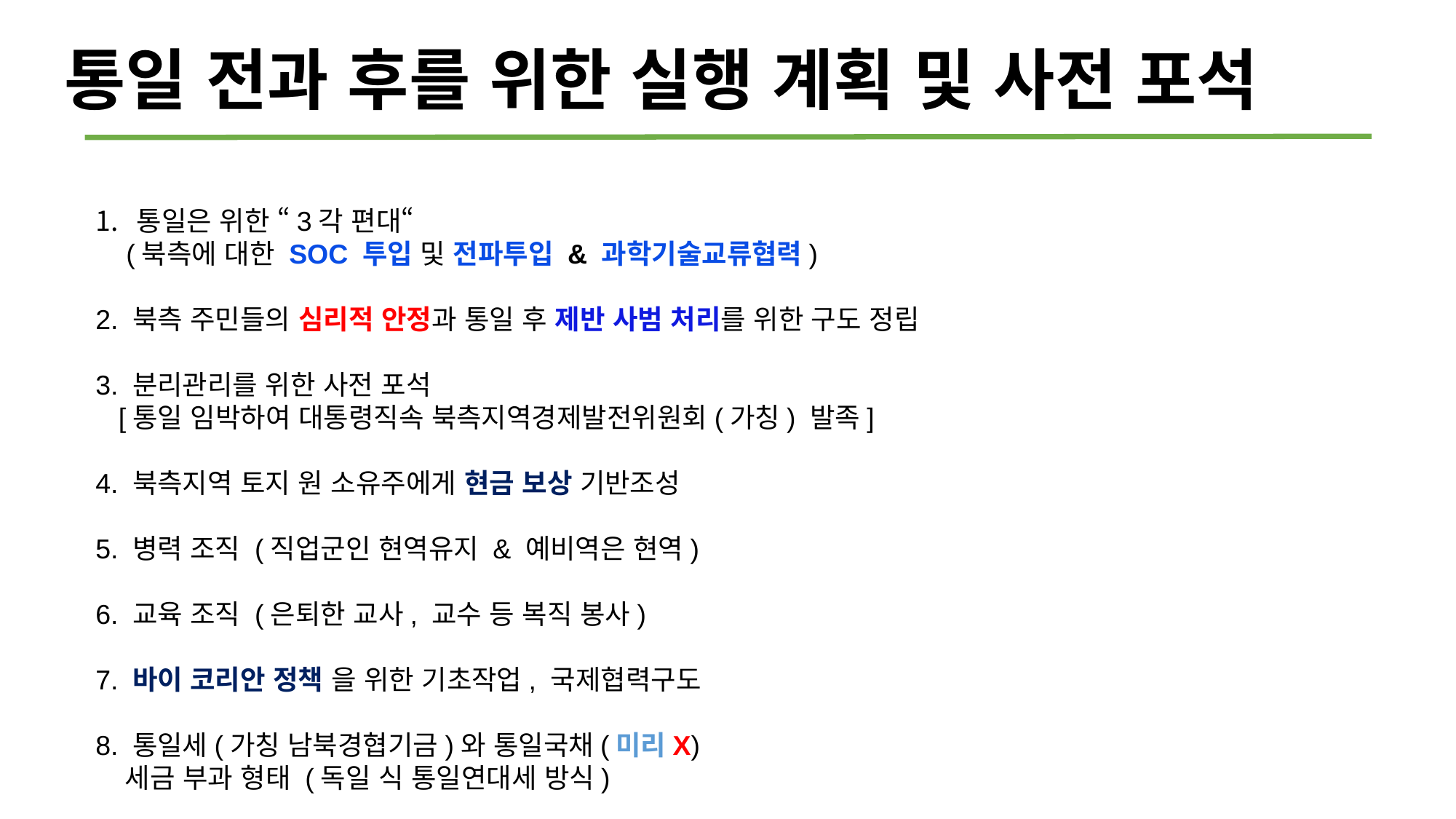

통일 전과 후를 위한 실행 계획 및 사전 포석
통일은 위한 “3각 편대“
    (북측에 대한 SOC 투입 및 전파투입 & 과학기술교류협력)

2. 북측 주민들의 심리적 안정과 통일 후 제반 사범 처리를 위한 구도 정립

3. 분리관리를 위한 사전 포석
   [통일 임박하여 대통령직속 북측지역경제발전위원회(가칭) 발족]

4. 북측지역 토지 원 소유주에게 현금 보상 기반조성

5. 병력 조직 (직업군인 현역유지 & 예비역은 현역)

6. 교육 조직 (은퇴한 교사, 교수 등 복직 봉사)

7. 바이 코리안 정책 을 위한 기초작업, 국제협력구도

8. 통일세(가칭 남북경협기금)와 통일국채(미리X)
   세금 부과 형태 (독일 식 통일연대세 방식)